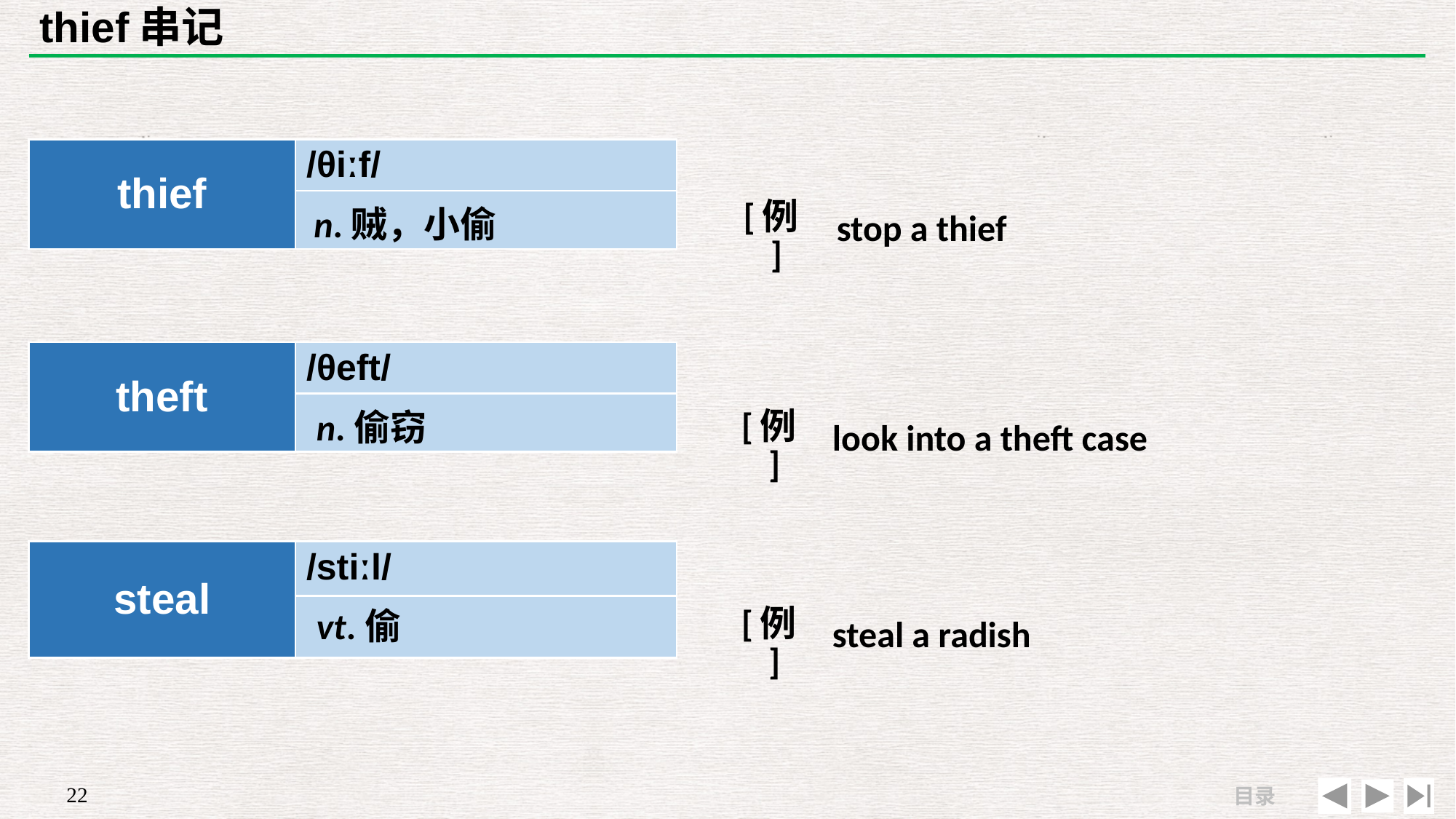

# thief串记

|  |  |
| --- | --- |
| [例] | stop a thief |
| thief | /θiːf/ |
| --- | --- |
|  |  |
n.贼，小偷
| theft | /θeft/ |
| --- | --- |
|  |  |
|  |  |
| --- | --- |
| [例] | look into a theft case |
n.偷窃
|  |  |
| --- | --- |
| [例] | steal a radish |
| steal | /stiːl/ |
| --- | --- |
|  |  |
vt.偷